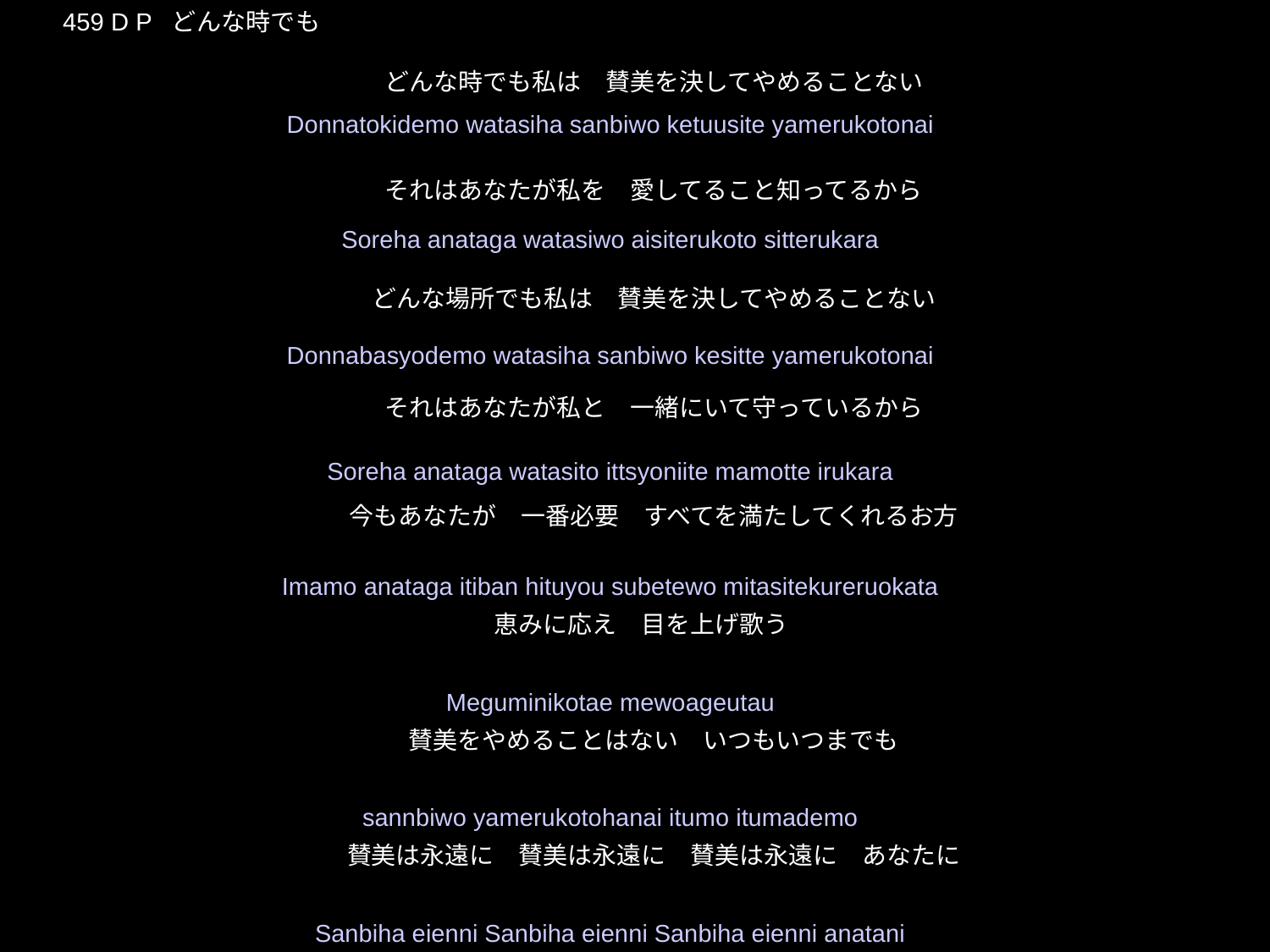

どんなときでもわたしは
さんび
★P
459 D P  どんな時でも
どんな時でも私は　賛美を決してやめることない
それはあなたが私を　愛してること知ってるから
どんな場所でも私は　賛美を決してやめることない
それはあなたが私と　一緒にいて守っているから
今もあなたが　一番必要　すべてを満たしてくれるお方
恵みに応え　目を上げ歌う

賛美をやめることはない　いつもいつまでも

賛美は永遠に　賛美は永遠に　賛美は永遠に　あなたに

賛美は永遠に　賛美は永遠に　賛美は永遠に　あなたに

★４
Donnatokidemo watasiha sanbiwo ketuusite yamerukotonai

Soreha anataga watasiwo aisiterukoto sitterukara

Donnabasyodemo watasiha sanbiwo kesitte yamerukotonai

Soreha anataga watasito ittsyoniite mamotte irukara

Imamo anataga itiban hituyou subetewo mitasitekureruokata

Meguminikotae mewoageutau

sannbiwo yamerukotohanai itumo itumademo

Sanbiha eienni Sanbiha eienni Sanbiha eienni anatani

Sanbiha eienni Sanbiha eienni Sanbiha eienni anatani